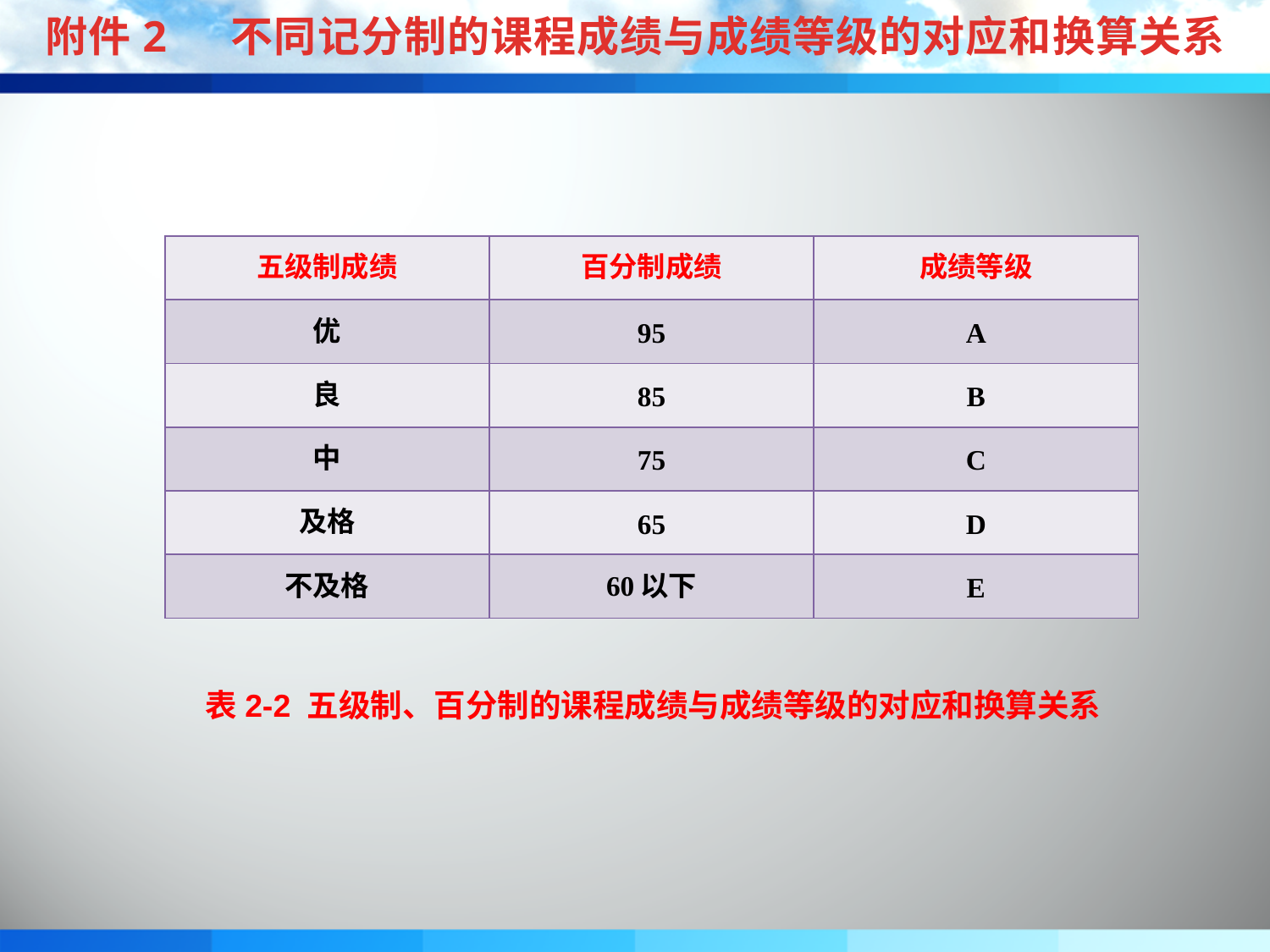

附件2  不同记分制的课程成绩与成绩等级的对应和换算关系
| 五级制成绩 | 百分制成绩 | 成绩等级 |
| --- | --- | --- |
| 优 | 95 | A |
| 良 | 85 | B |
| 中 | 75 | C |
| 及格 | 65 | D |
| 不及格 | 60以下 | E |
表2-2 五级制、百分制的课程成绩与成绩等级的对应和换算关系